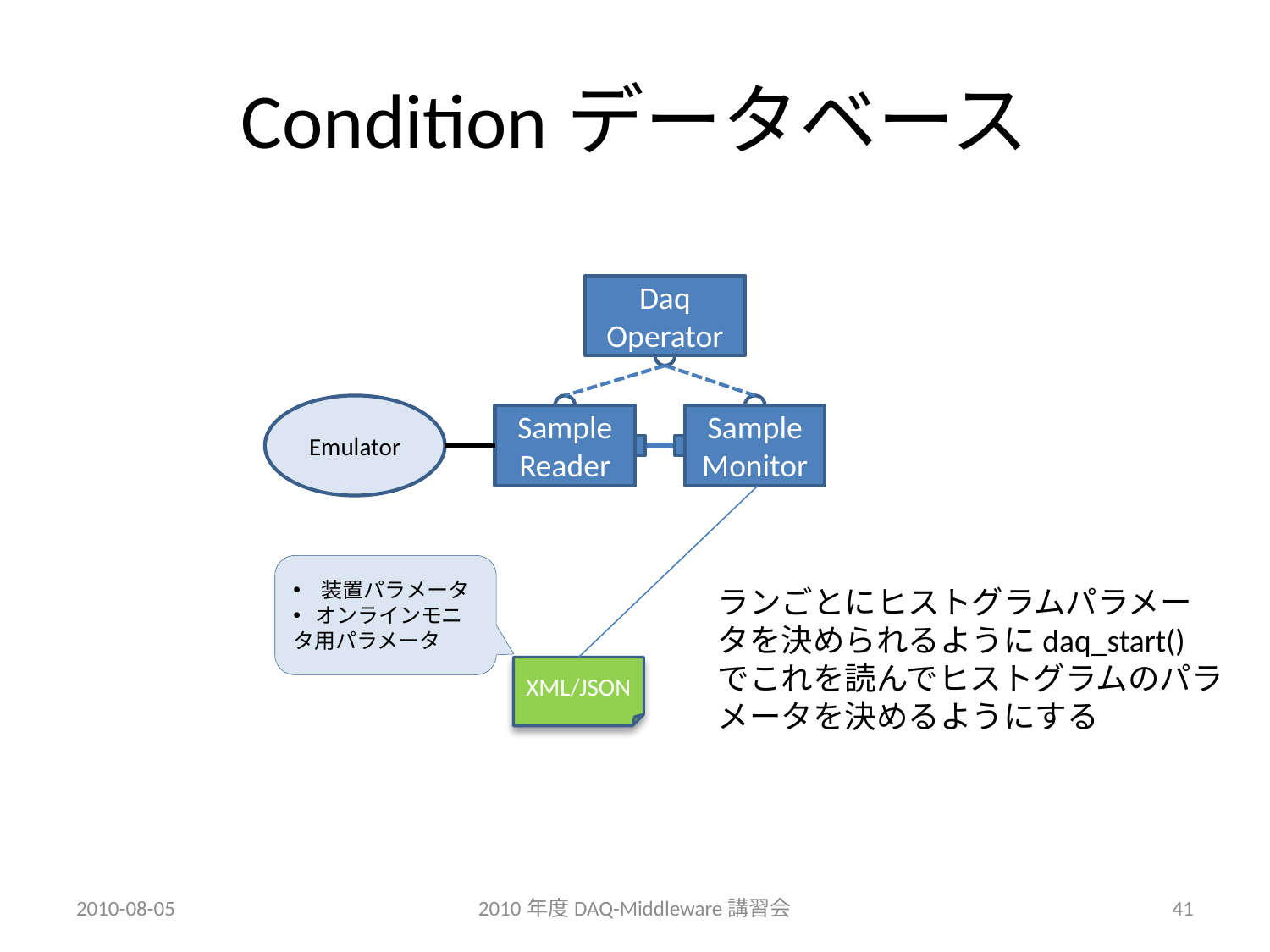

# Conditionデータベース
Daq Operator

Emulator

Sample
Reader
Sample
Monitor

　装置パラメータ
  オンラインモニタ用パラメータ
ランごとにヒストグラムパラメータを決められるようにdaq_start()でこれを読んでヒストグラムのパラメータを決めるようにする
XML/JSON
2010-08-05
2010年度DAQ-Middleware講習会
41